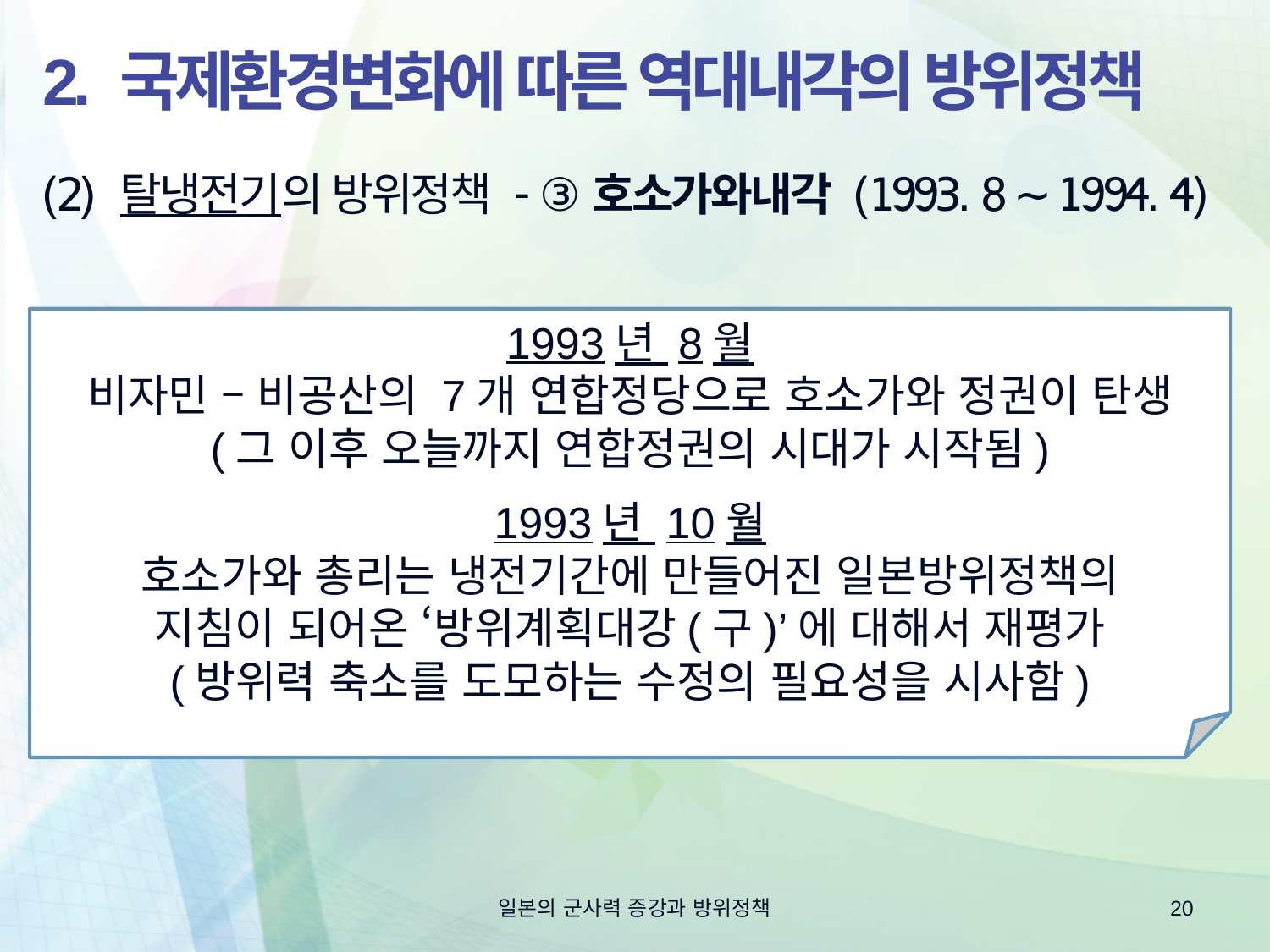

# 2. 국제환경변화에 따른 역대내각의 방위정책
(2) 탈냉전기의 방위정책 - ③호소가와내각 (1993. 8 ~ 1994. 4)
1993년 8월
비자민 – 비공산의 7개 연합정당으로 호소가와 정권이 탄생
(그 이후 오늘까지 연합정권의 시대가 시작됨)

1993년 10월
호소가와 총리는 냉전기간에 만들어진 일본방위정책의
지침이 되어온 ‘방위계획대강(구)’에 대해서 재평가
(방위력 축소를 도모하는 수정의 필요성을 시사함)
일본의 군사력 증강과 방위정책
20